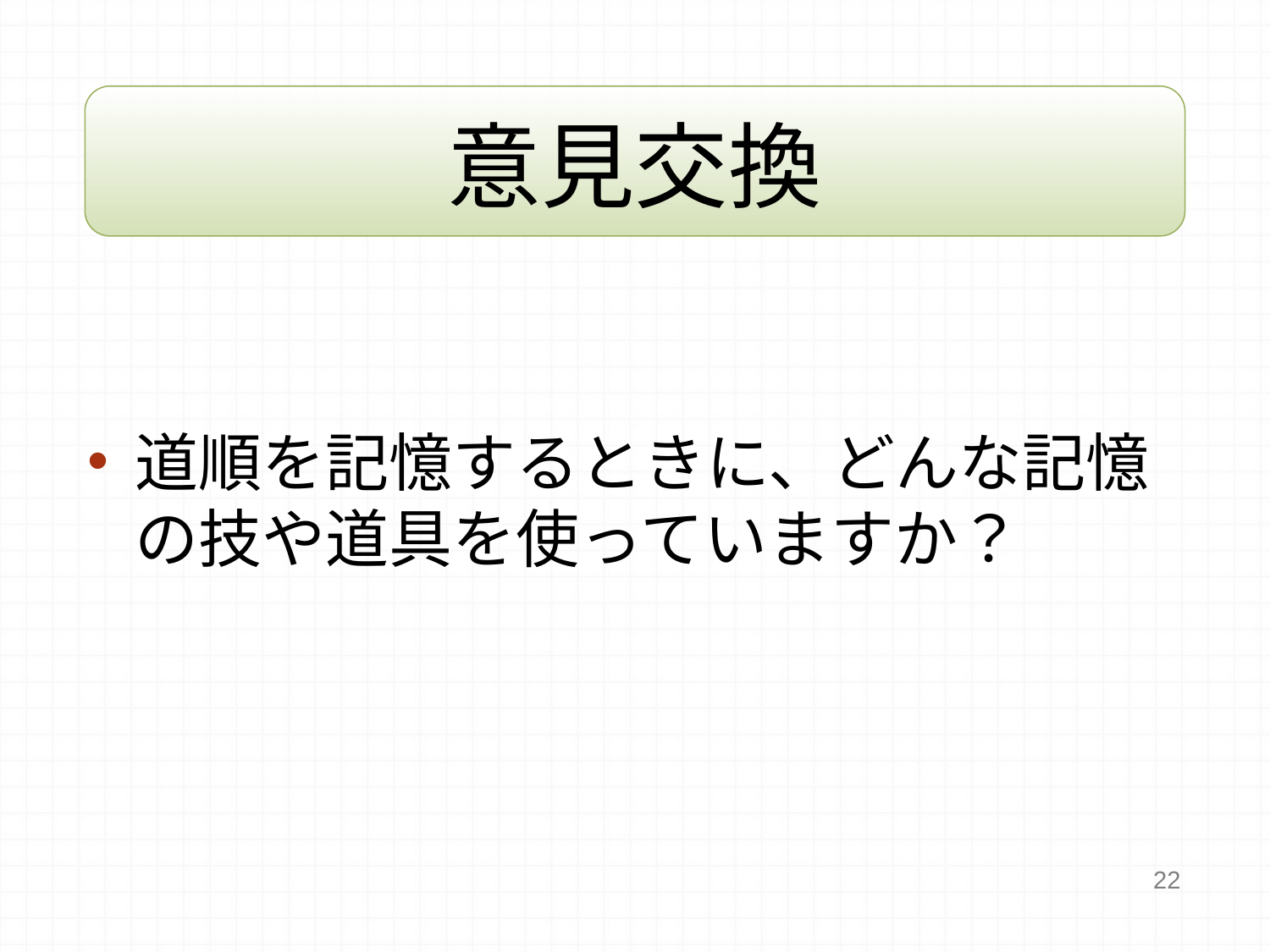

# 意見交換

道順を記憶するときに、どんな記憶の技や道具を使っていますか？
22